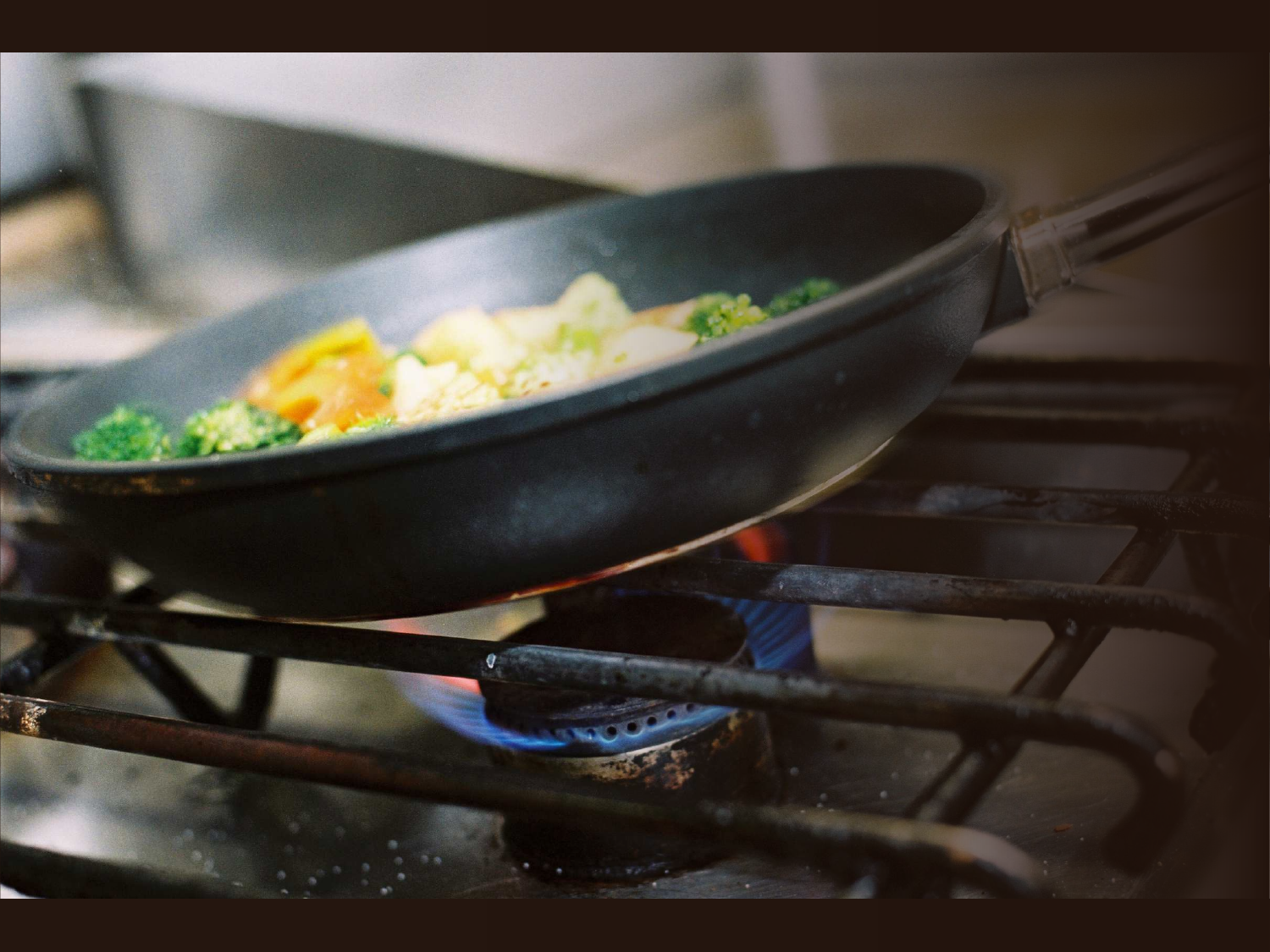

# 기운나는 한식풍양한상
서부요리학원 대곡고등학교 2학년 김은규